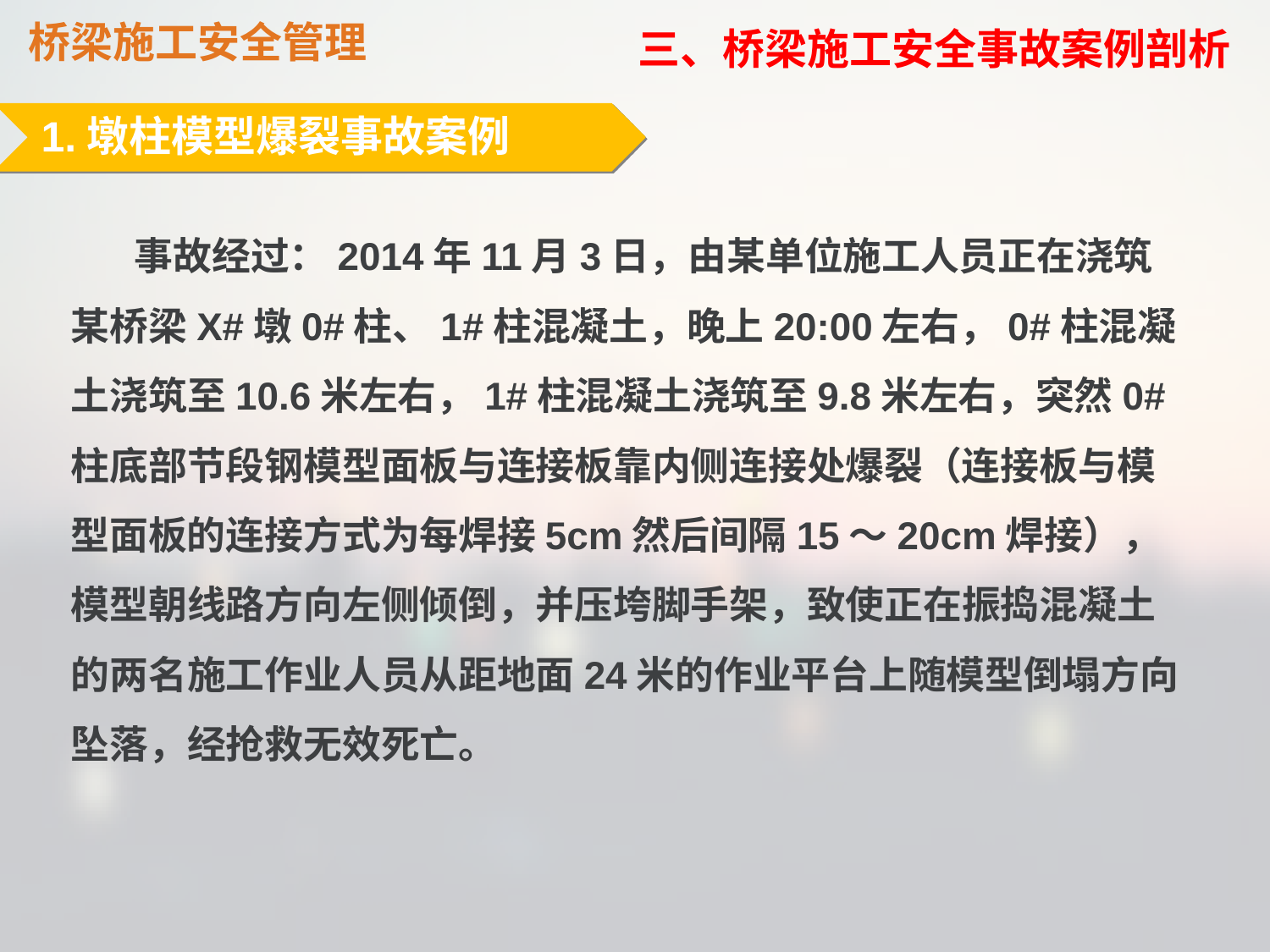

桥梁施工安全管理
三、桥梁施工安全事故案例剖析
1.墩柱模型爆裂事故案例
事故经过：2014年11月3日，由某单位施工人员正在浇筑某桥梁X#墩0#柱、1#柱混凝土，晚上20:00左右，0#柱混凝土浇筑至10.6米左右，1#柱混凝土浇筑至9.8米左右，突然0#柱底部节段钢模型面板与连接板靠内侧连接处爆裂（连接板与模型面板的连接方式为每焊接5cm然后间隔15～20cm焊接），模型朝线路方向左侧倾倒，并压垮脚手架，致使正在振捣混凝土的两名施工作业人员从距地面24米的作业平台上随模型倒塌方向坠落，经抢救无效死亡。